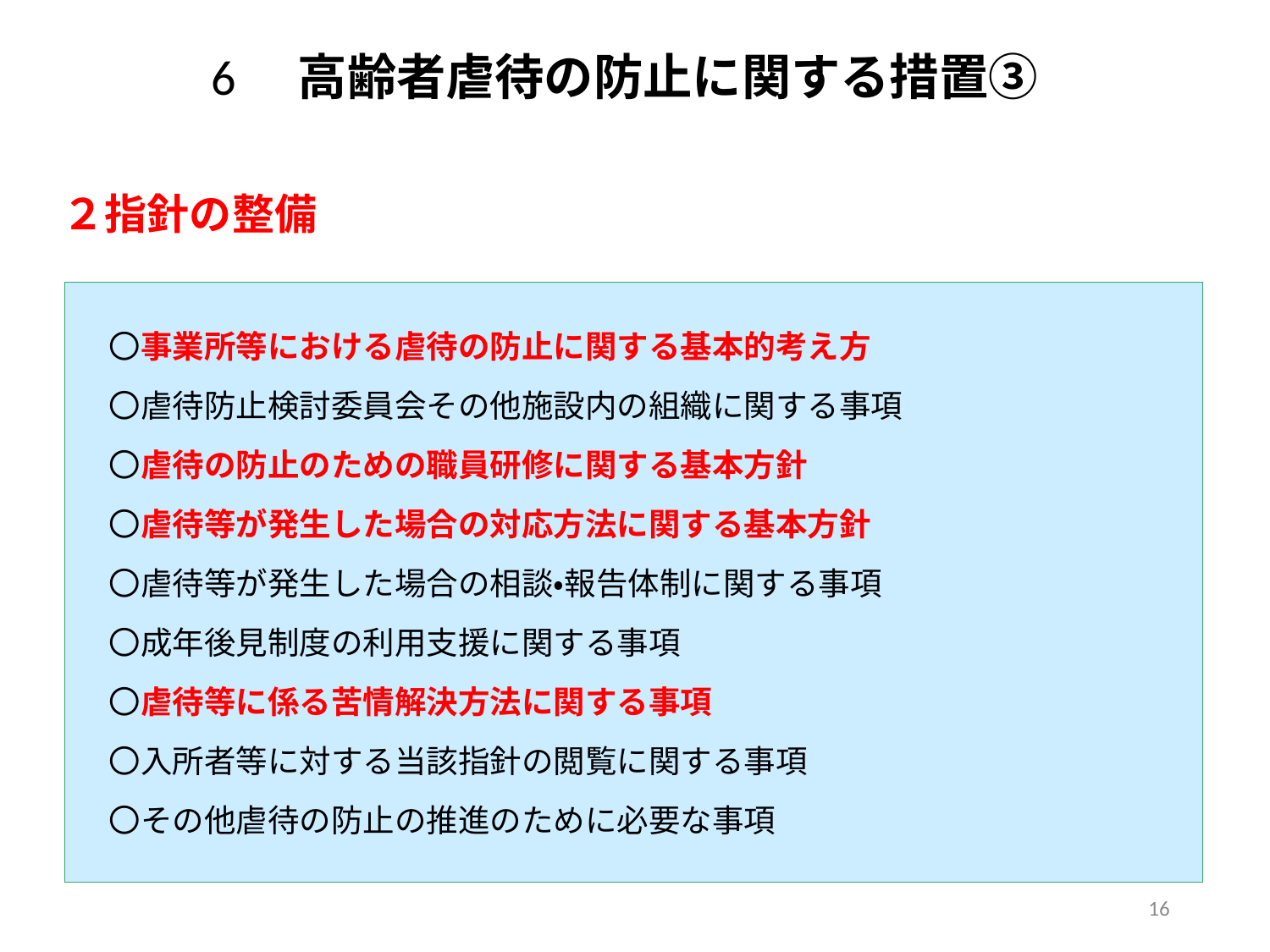

6　高齢者虐待の防止に関する措置③
# ２指針の整備
　〇事業所等における虐待の防止に関する基本的考え方
　〇虐待防止検討委員会その他施設内の組織に関する事項
　〇虐待の防止のための職員研修に関する基本方針
　〇虐待等が発生した場合の対応方法に関する基本方針
　〇虐待等が発生した場合の相談・報告体制に関する事項
　〇成年後見制度の利用支援に関する事項
　〇虐待等に係る苦情解決方法に関する事項
　〇入所者等に対する当該指針の閲覧に関する事項
　〇その他虐待の防止の推進のために必要な事項
16